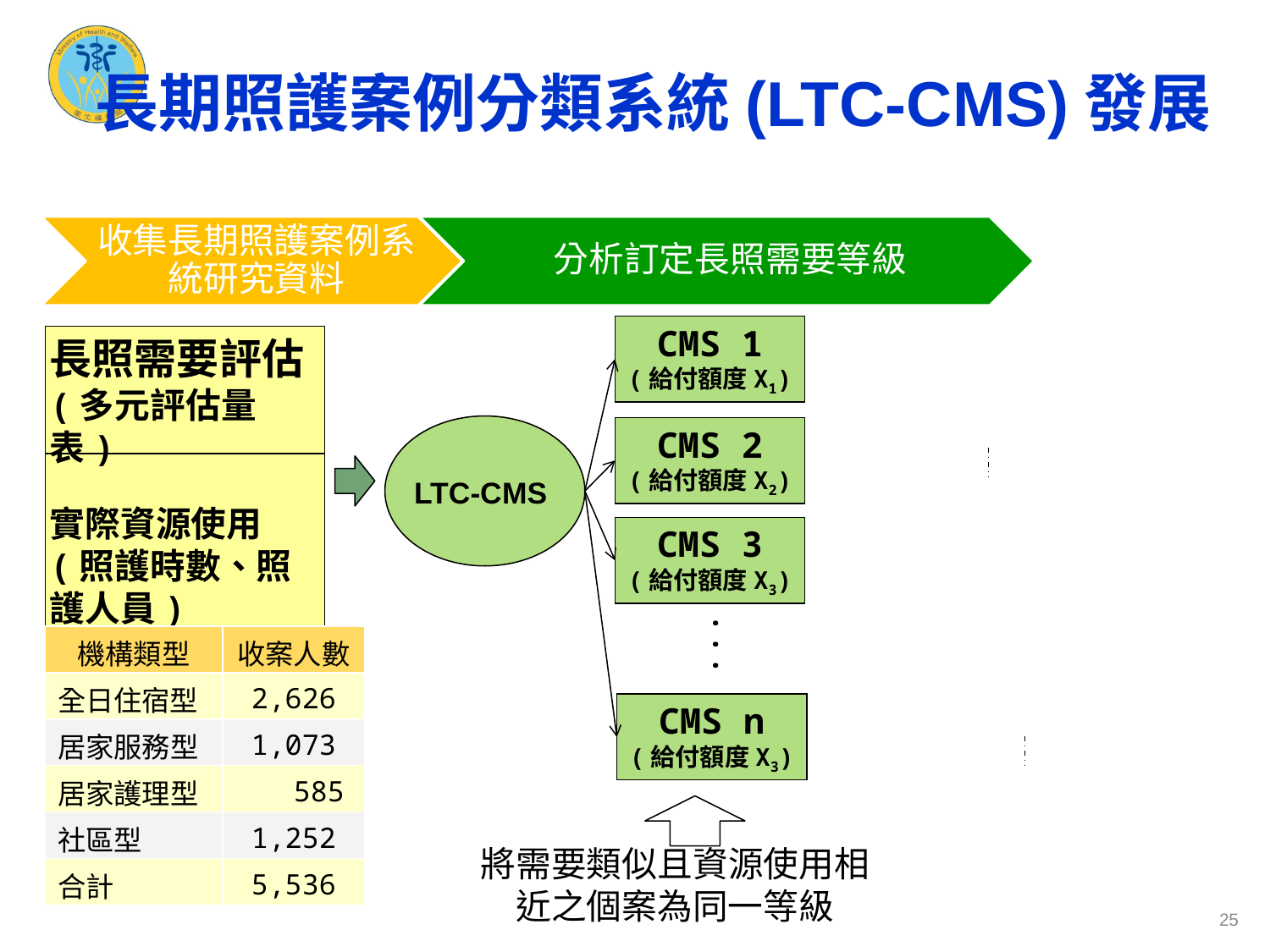

# 長期照護案例分類系統(LTC-CMS)發展
收集長期照護案例系統研究資料
分析訂定長照需要等級
CMS 1
(給付額度X1)
長照需要評估
(多元評估量表)

實際資源使用
(照護時數、照護人員)

• • •

LTC-CMS
CMS 2
(給付額度X2)

CMS 3
(給付額度X3)
| 機構類型 | 收案人數 |
| --- | --- |
| 全日住宿型 | 2,626 |
| 居家服務型 | 1,073 |
| 居家護理型 | 585 |
| 社區型 | 1,252 |
| 合計 | 5,536 |
CMS n
(給付額度X3)

將需要類似且資源使用相近之個案為同一等級
25